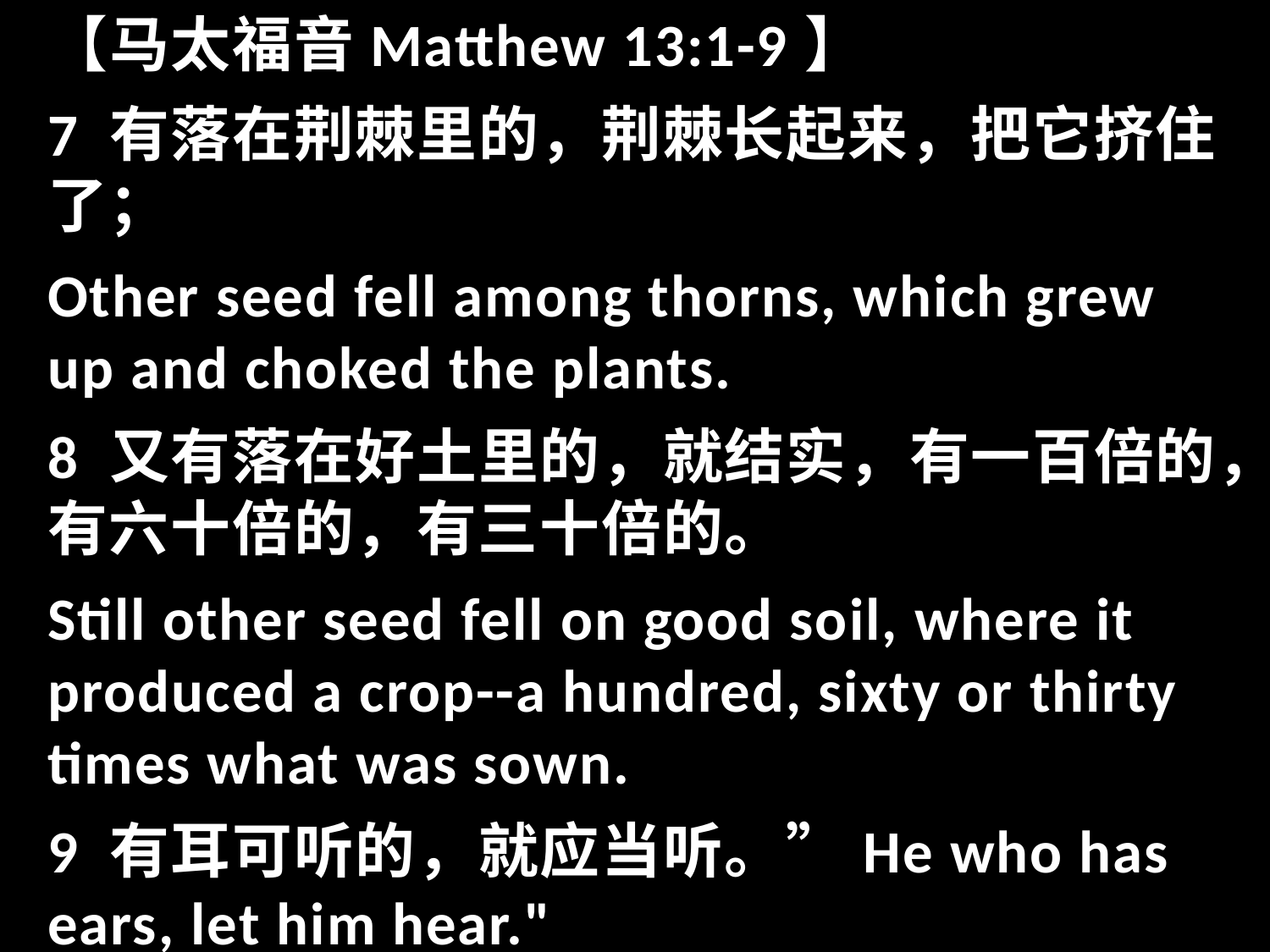

【马太福音Matthew 13:1-9】
7 有落在荆棘里的，荆棘长起来，把它挤住了；
Other seed fell among thorns, which grew up and choked the plants.
8 又有落在好土里的，就结实，有一百倍的，有六十倍的，有三十倍的。
Still other seed fell on good soil, where it produced a crop--a hundred, sixty or thirty times what was sown.
9 有耳可听的，就应当听。”He who has ears, let him hear."